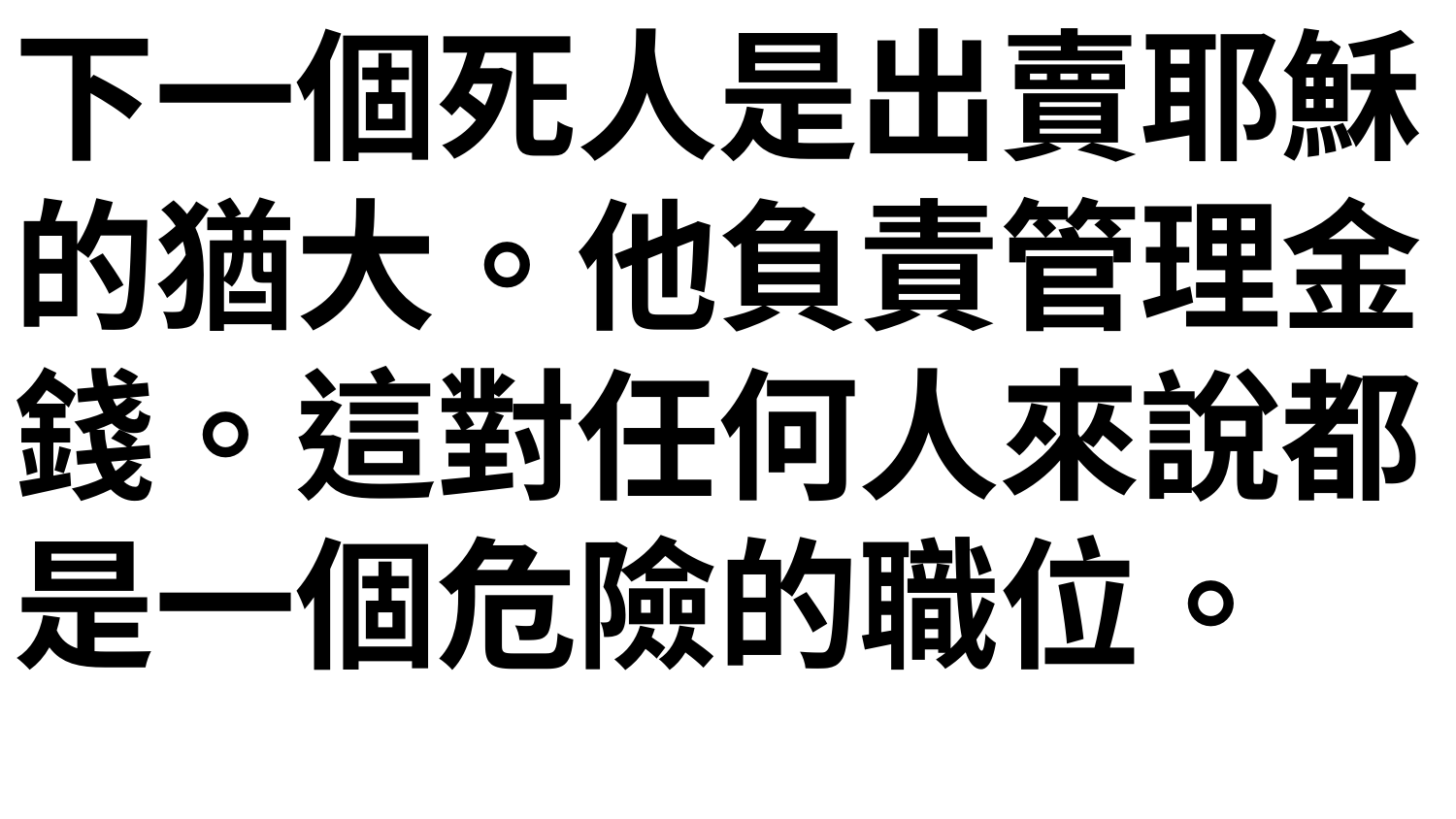

下一個死人是出賣耶穌的猶大。他負責管理金錢。這對任何人來說都是一個危險的職位。